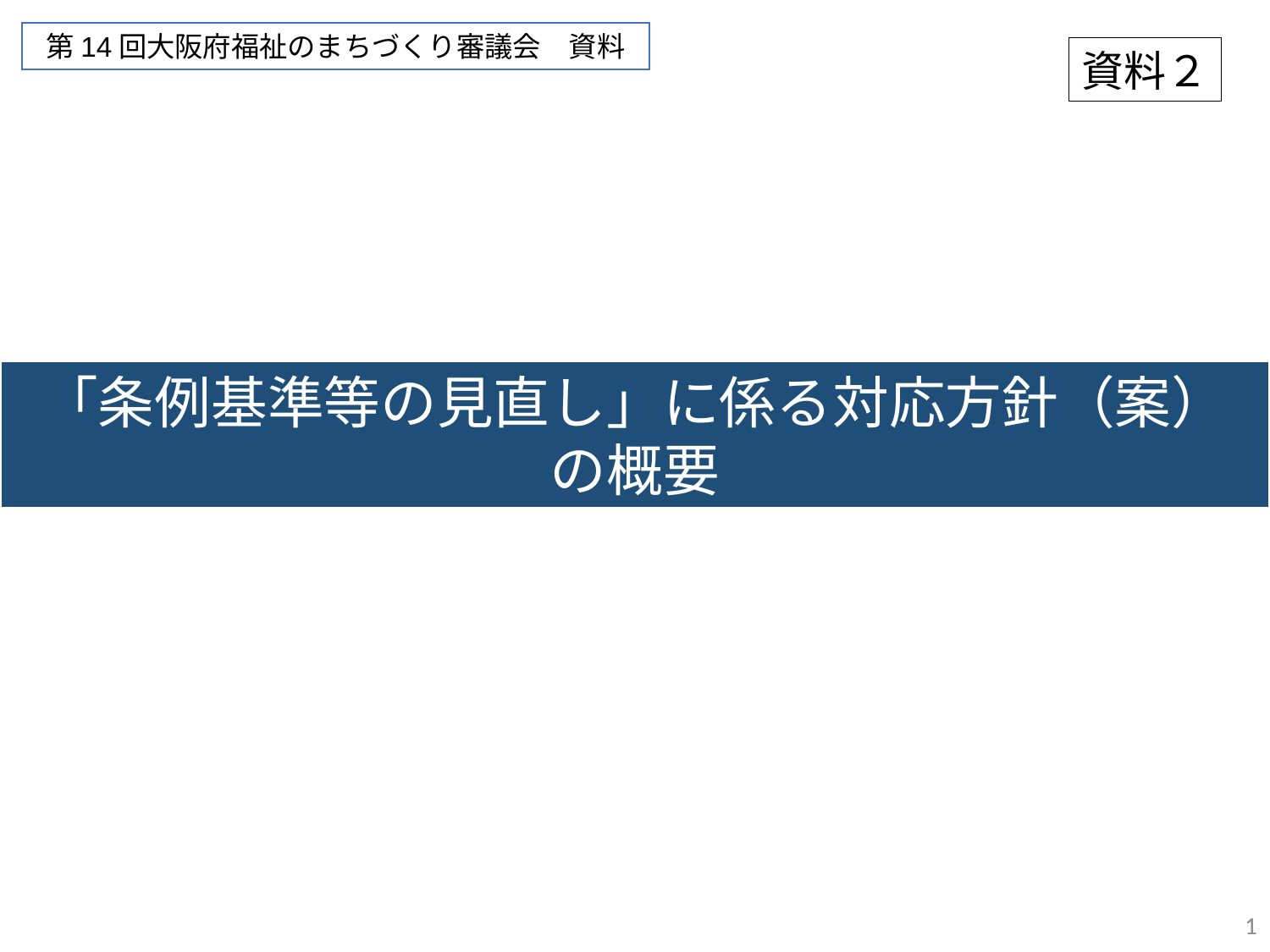

第14回大阪府福祉のまちづくり審議会　資料
資料２
「条例基準等の見直し」に係る対応方針（案）
の概要
1